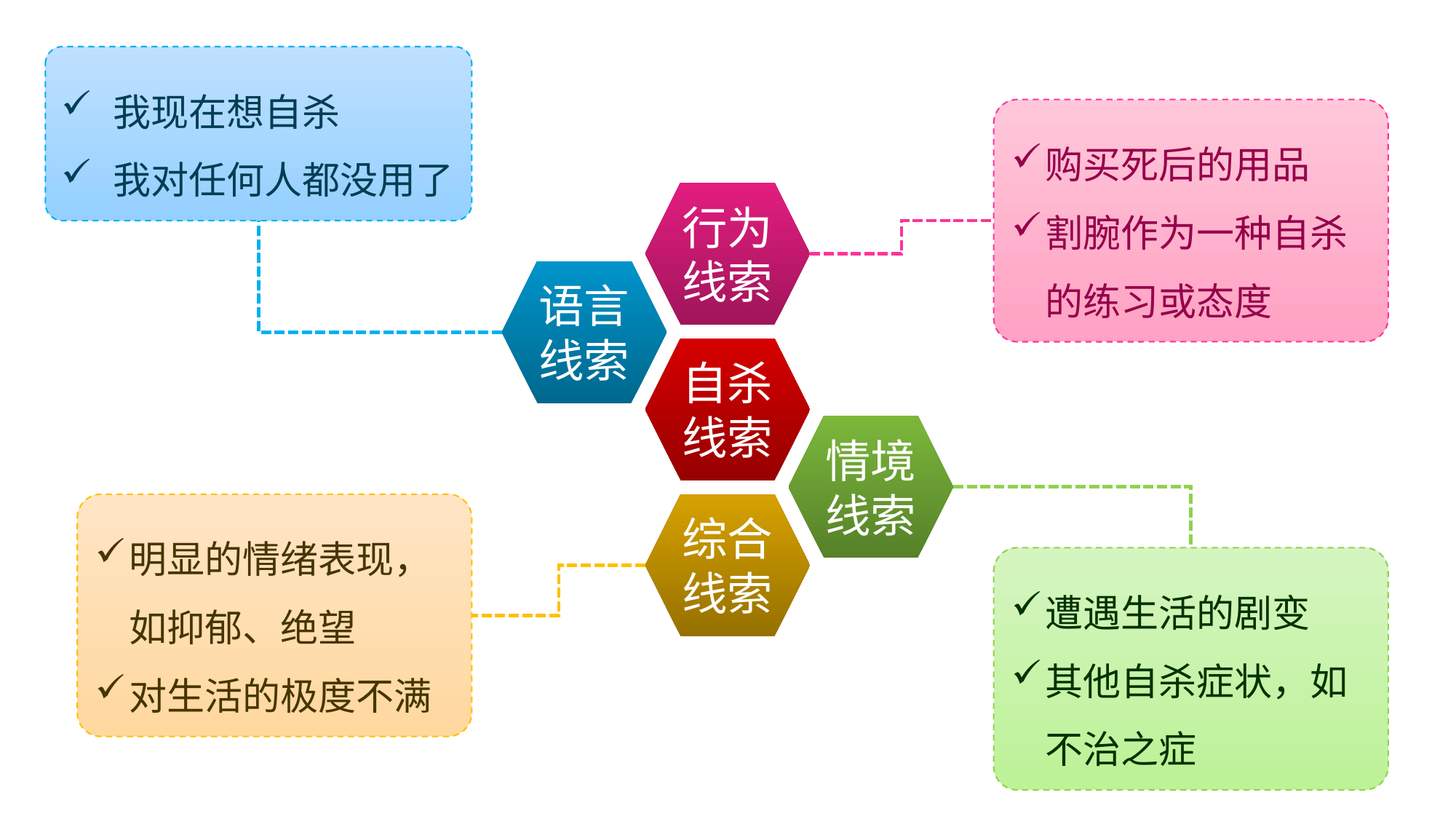

我现在想自杀
 我对任何人都没用了
购买死后的用品
割腕作为一种自杀的练习或态度
行为线索
语言线索
自杀线索
情境线索
明显的情绪表现，如抑郁、绝望
对生活的极度不满
综合线索
遭遇生活的剧变
其他自杀症状，如不治之症